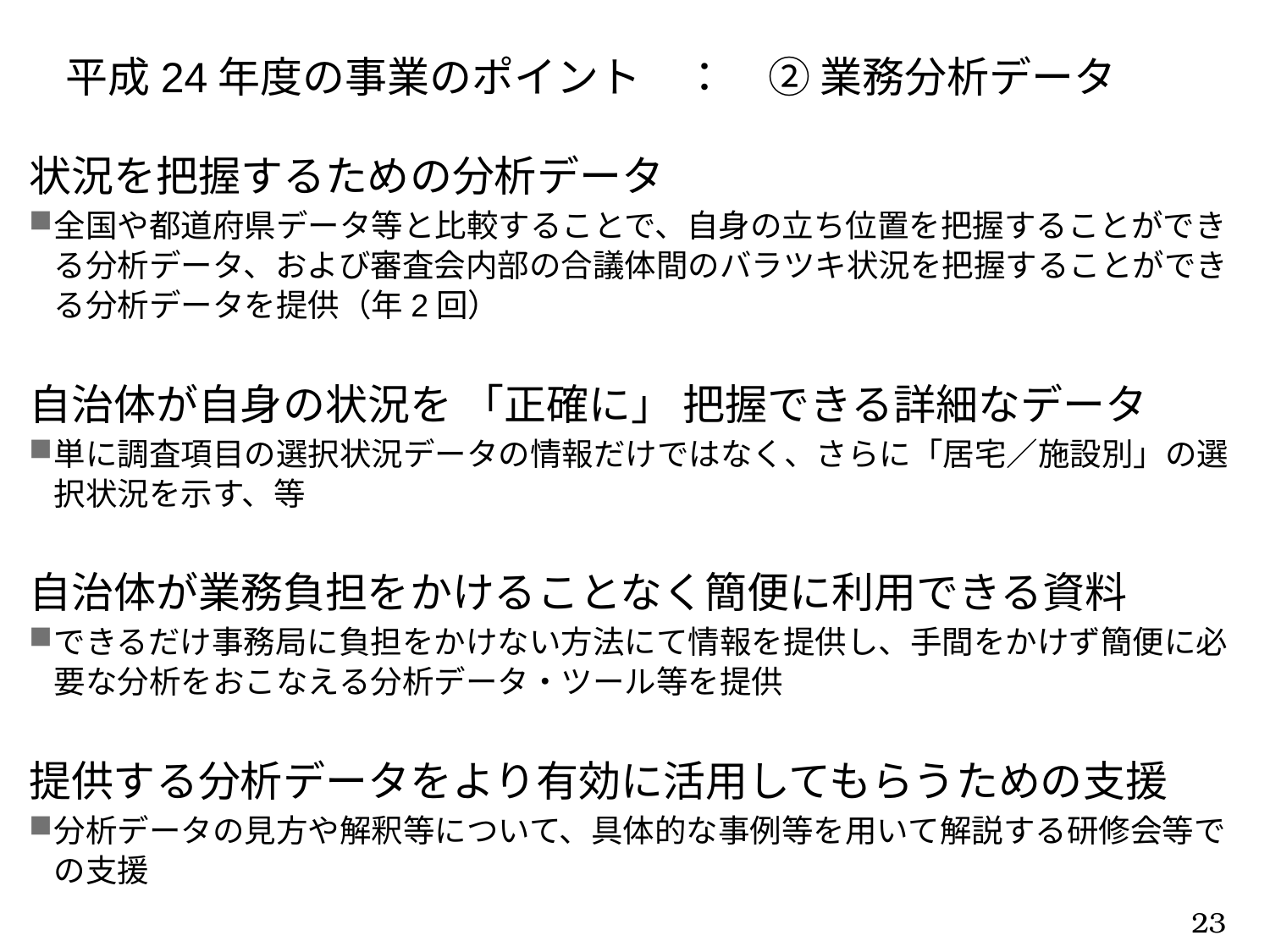

平成24年度の事業のポイント　：　② 業務分析データ
状況を把握するための分析データ
全国や都道府県データ等と比較することで、自身の立ち位置を把握することができる分析データ、および審査会内部の合議体間のバラツキ状況を把握することができる分析データを提供（年2回）

自治体が自身の状況を 「正確に」 把握できる詳細なデータ
単に調査項目の選択状況データの情報だけではなく、さらに「居宅／施設別」の選択状況を示す、等

自治体が業務負担をかけることなく簡便に利用できる資料
できるだけ事務局に負担をかけない方法にて情報を提供し、手間をかけず簡便に必要な分析をおこなえる分析データ・ツール等を提供

提供する分析データをより有効に活用してもらうための支援
分析データの見方や解釈等について、具体的な事例等を用いて解説する研修会等での支援